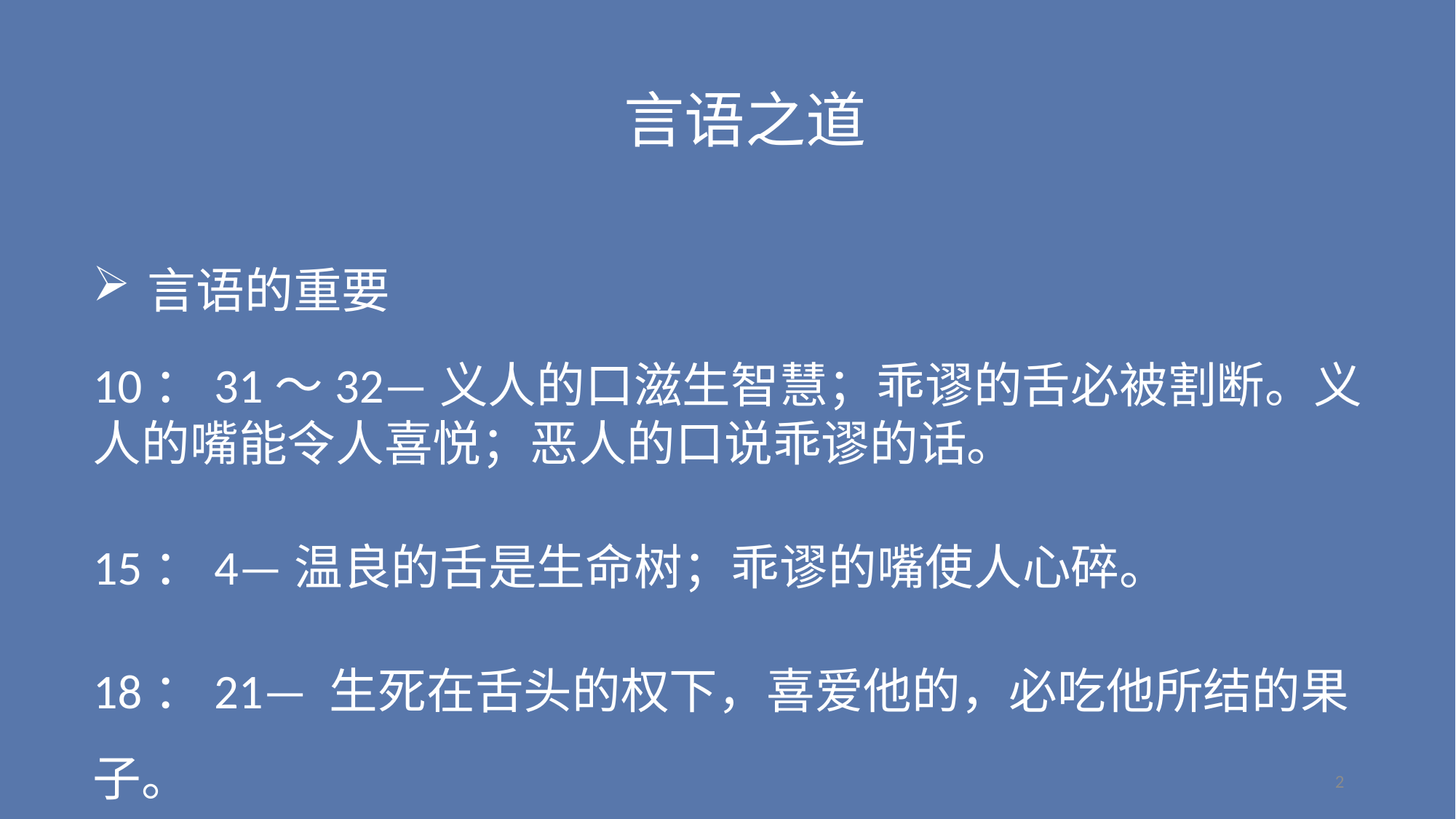

言语之道

言语的重要
10：31～32—义人的口滋生智慧；乖谬的舌必被割断。义人的嘴能令人喜悦；恶人的口说乖谬的话。
15：4—温良的舌是生命树；乖谬的嘴使人心碎。
18：21— 生死在舌头的权下，喜爱他的，必吃他所结的果子。
2